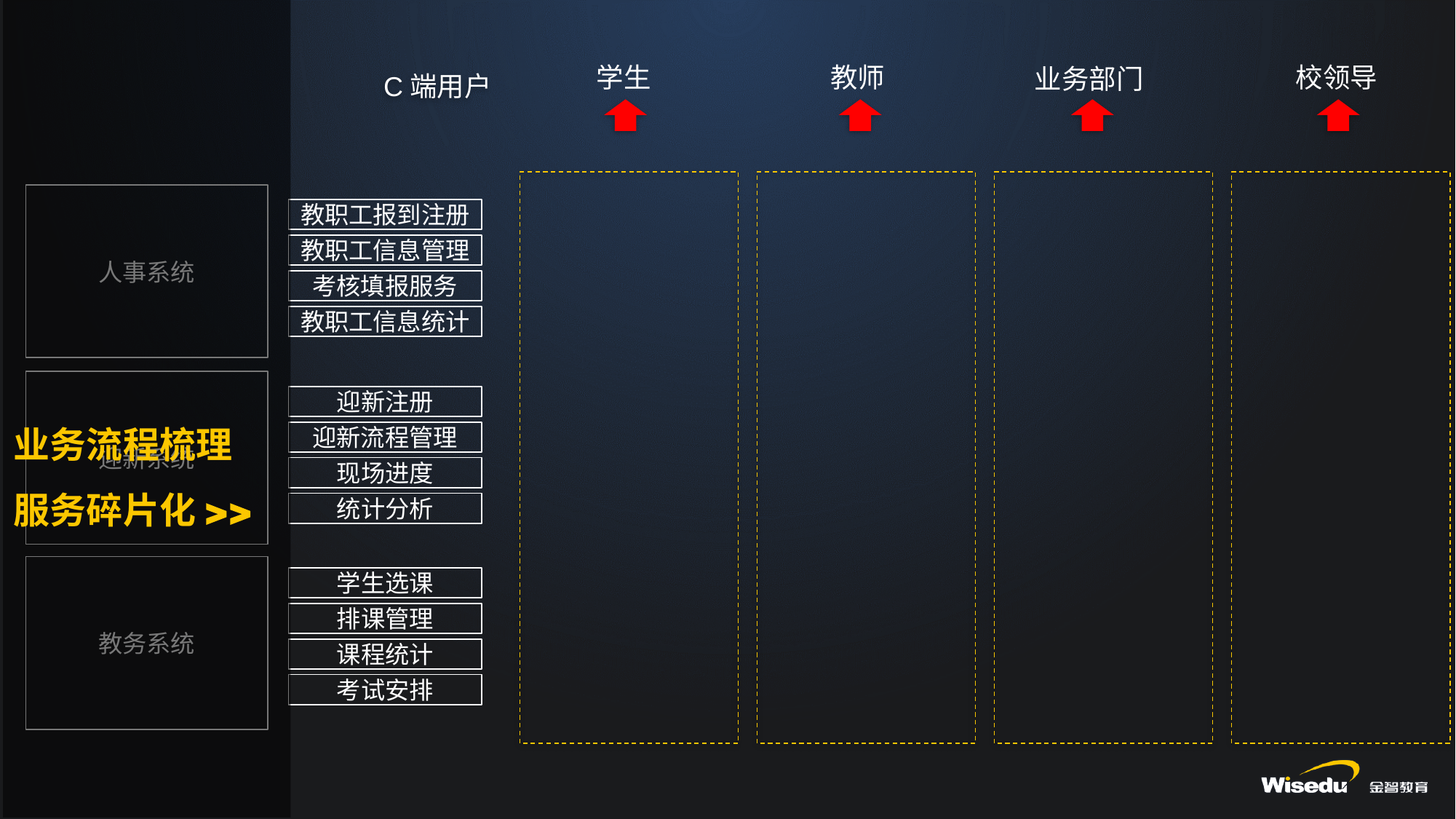

学生
教师
校领导
业务部门

C端用户

人事系统
教职工报到注册
教职工信息管理
考核填报服务
教职工信息统计
迎新系统
迎新注册
业务流程梳理
服务碎片化>>
迎新流程管理
现场进度
统计分析
教务系统
学生选课
排课管理
课程统计
考试安排